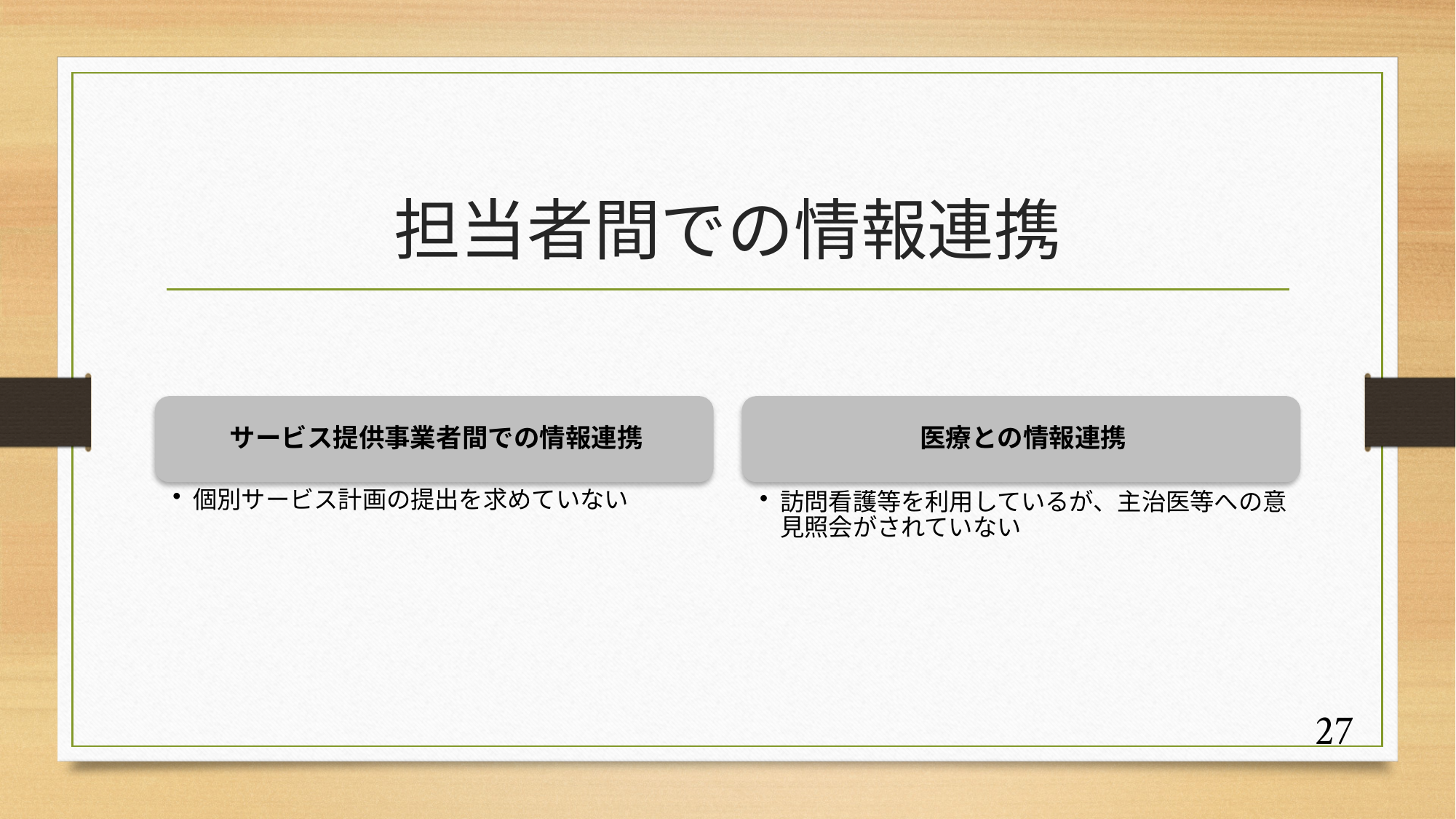

# 担当者間での情報連携
サービス提供事業者間での情報連携
個別サービス計画の提出を求めていない
医療との情報連携
訪問看護等を利用しているが、主治医等への意見照会がされていない
27